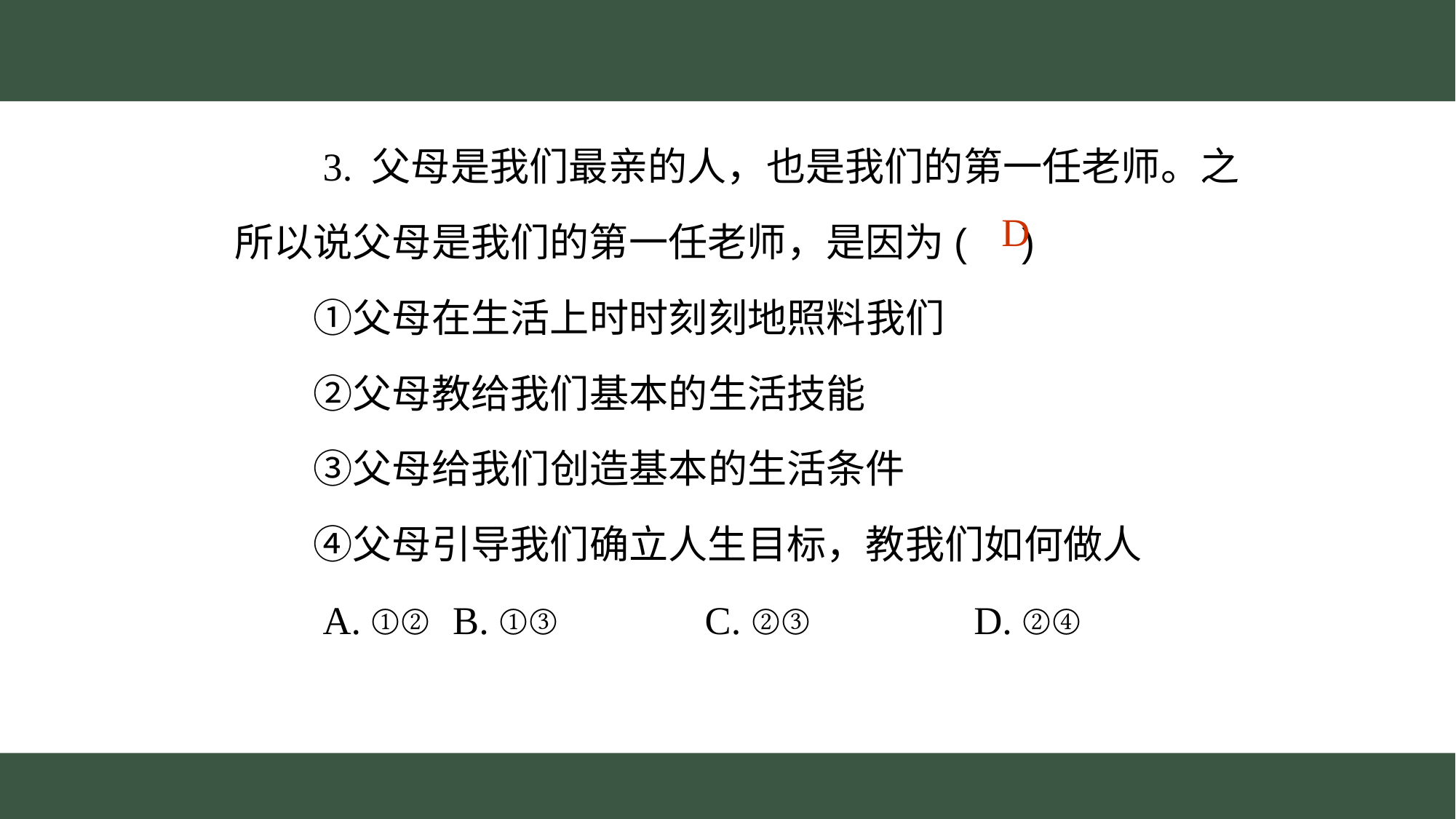

3. 父母是我们最亲的人，也是我们的第一任老师。之
所以说父母是我们的第一任老师，是因为(     )
　　①父母在生活上时时刻刻地照料我们
　　②父母教给我们基本的生活技能
　　③父母给我们创造基本的生活条件
　　④父母引导我们确立人生目标，教我们如何做人
　　A. ①②	B. ①③　　　 C. ②③ 	　    D. ②④
D